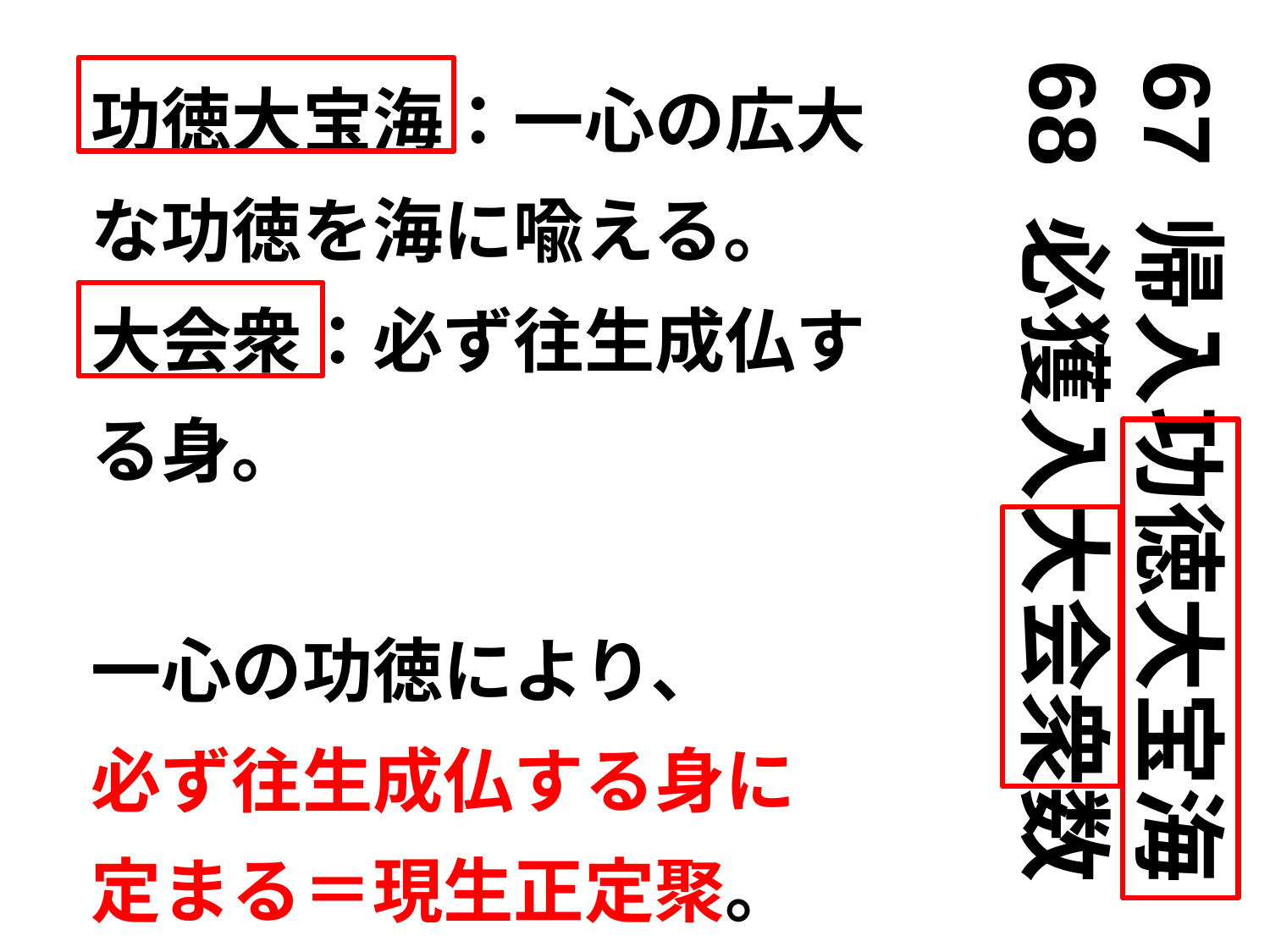

功徳大宝海：一心の広大な功徳を海に喩える。
大会衆：必ず往生成仏する身。

一心の功徳により、
必ず往生成仏する身に
定まる＝現生正定聚。
67 帰入功徳大宝海
68 必獲入大会衆数